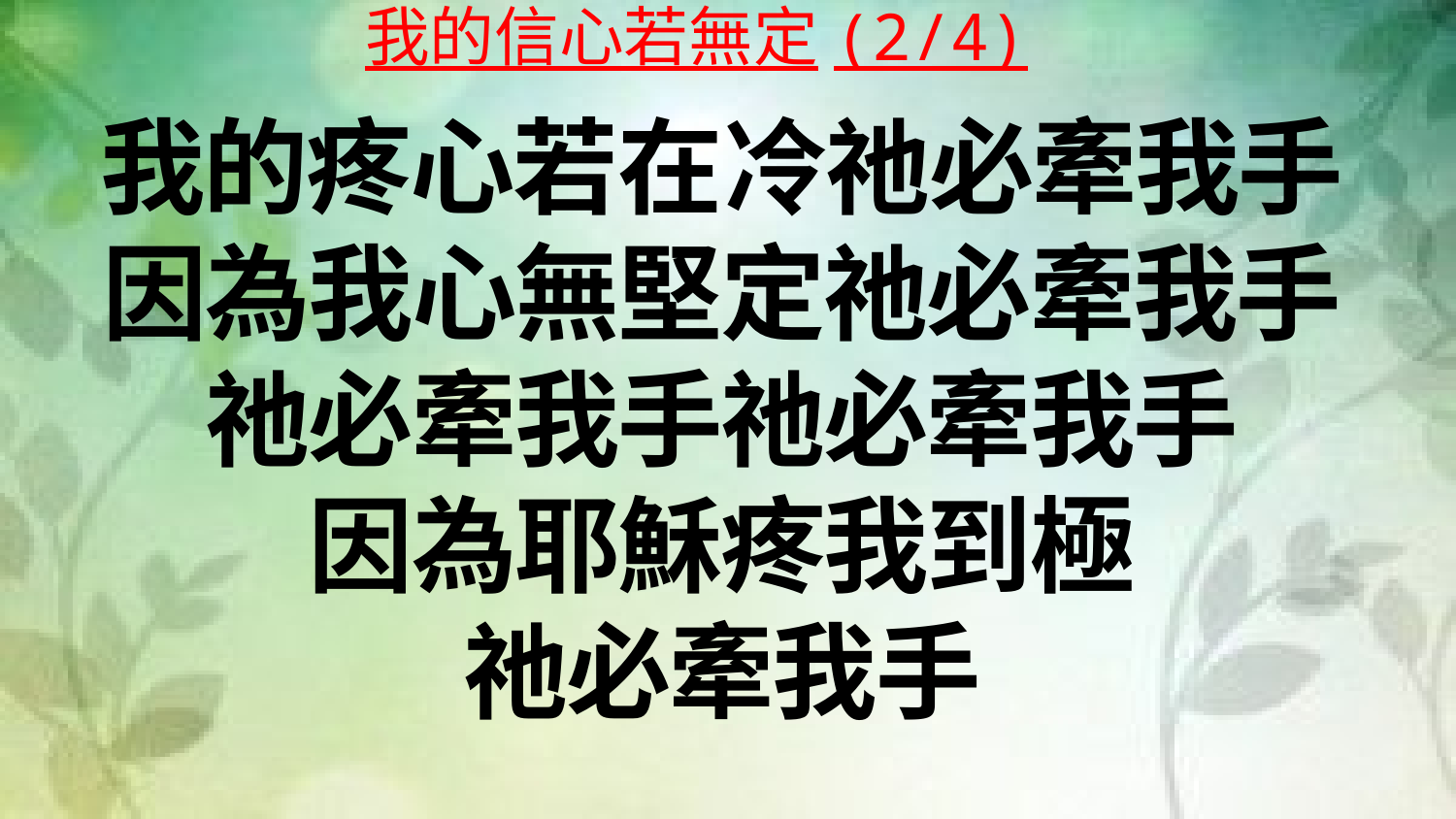

我的信心若無定(2/4)
我的疼心若在冷祂必牽我手
因為我心無堅定祂必牽我手
祂必牽我手祂必牽我手
因為耶穌疼我到極
祂必牽我手